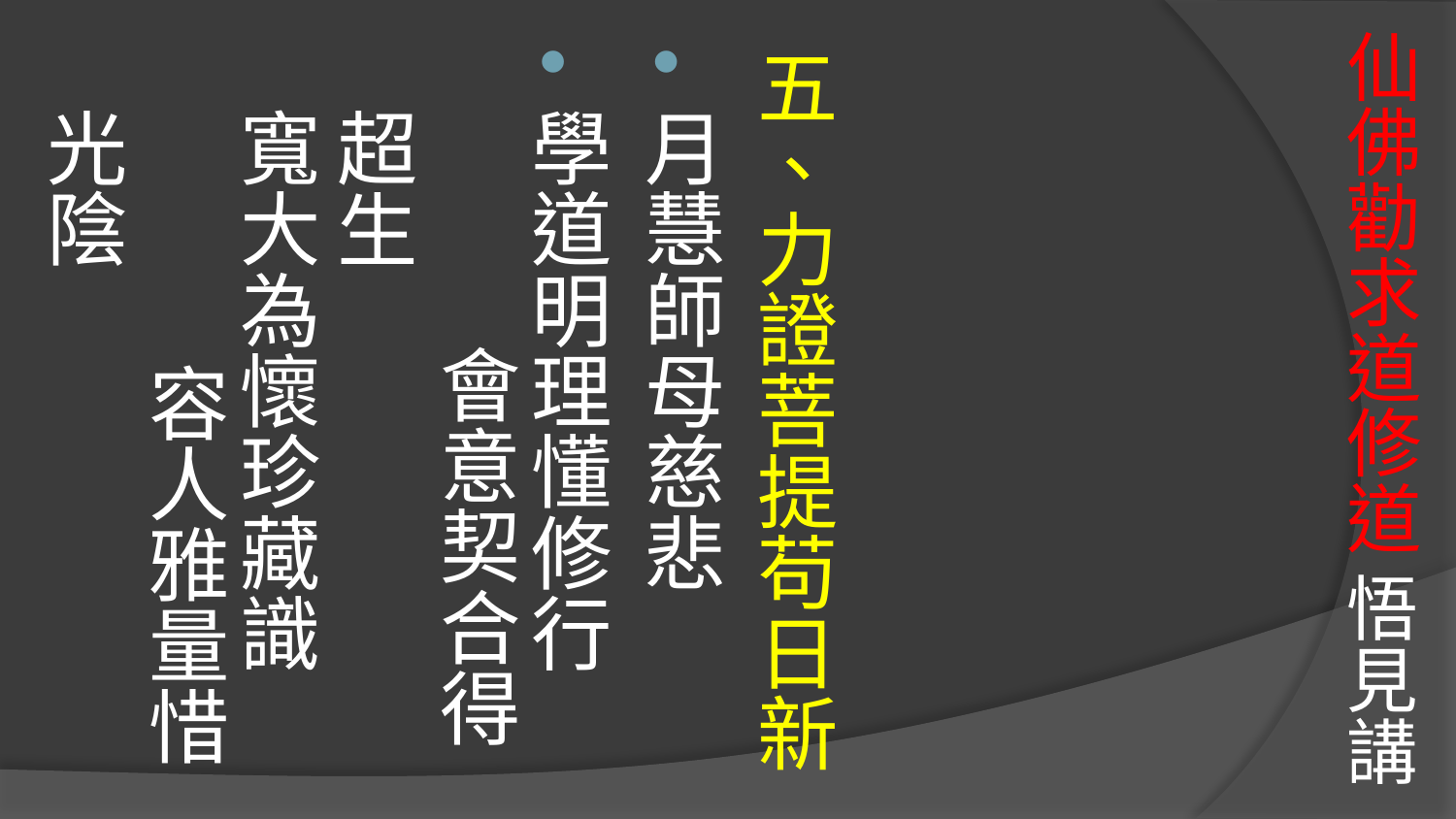

# 仙佛勸求道修道 悟見講
五、力證菩提苟日新
月慧師母慈悲
學道明理懂修行　               會意契合得超生
寬大為懷珍藏識　                容人雅量惜光陰